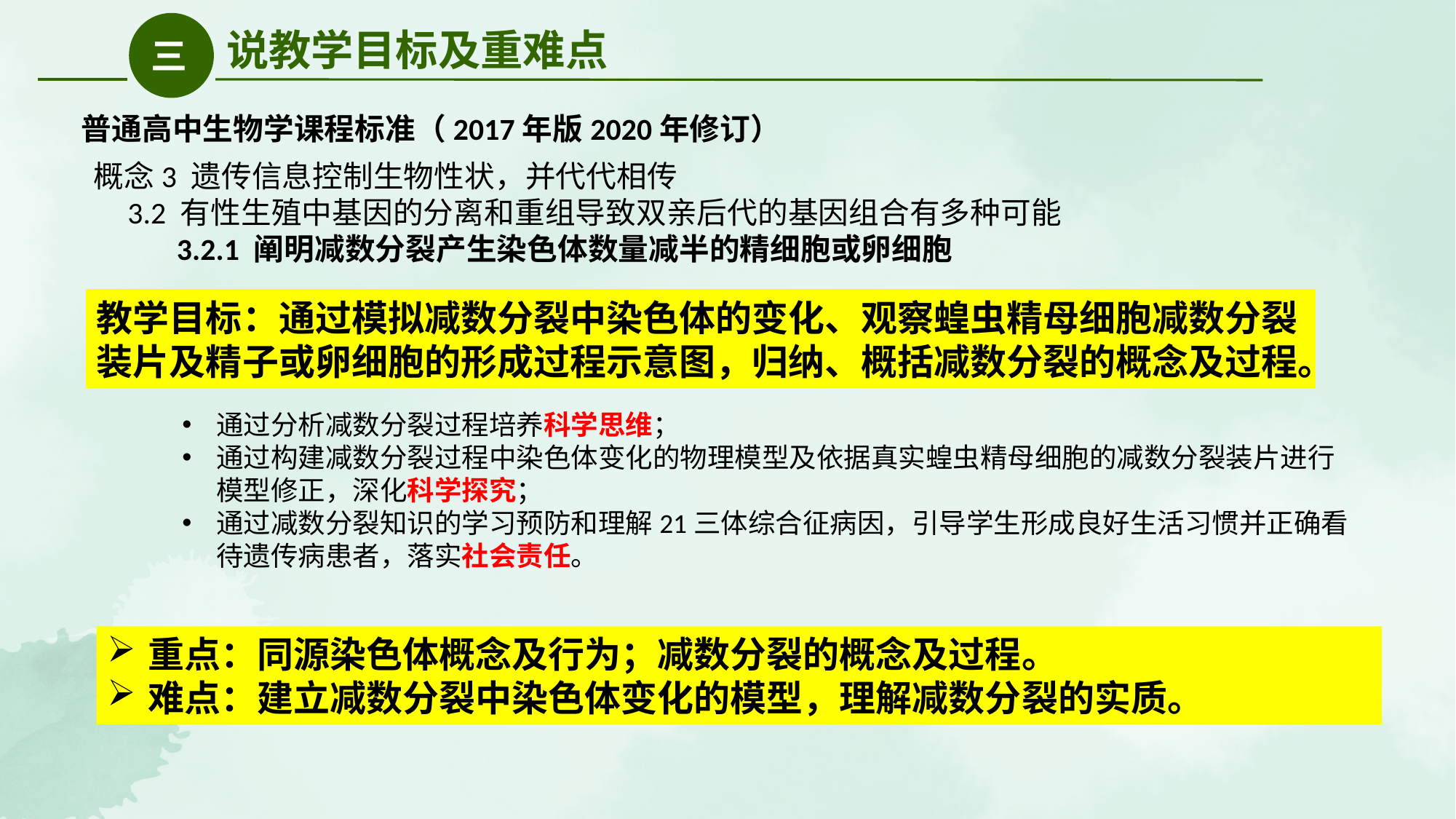

说教学目标及重难点
三
普通高中生物学课程标准（2017年版2020年修订）
概念3 遗传信息控制生物性状，并代代相传
    3.2 有性生殖中基因的分离和重组导致双亲后代的基因组合有多种可能
           3.2.1 阐明减数分裂产生染色体数量减半的精细胞或卵细胞
教学目标：通过模拟减数分裂中染色体的变化、观察蝗虫精母细胞减数分裂装片及精子或卵细胞的形成过程示意图，归纳、概括减数分裂的概念及过程。
通过分析减数分裂过程培养科学思维；
通过构建减数分裂过程中染色体变化的物理模型及依据真实蝗虫精母细胞的减数分裂装片进行模型修正，深化科学探究；
通过减数分裂知识的学习预防和理解21三体综合征病因，引导学生形成良好生活习惯并正确看待遗传病患者，落实社会责任。
重点：同源染色体概念及行为；减数分裂的概念及过程。
难点：建立减数分裂中染色体变化的模型，理解减数分裂的实质。